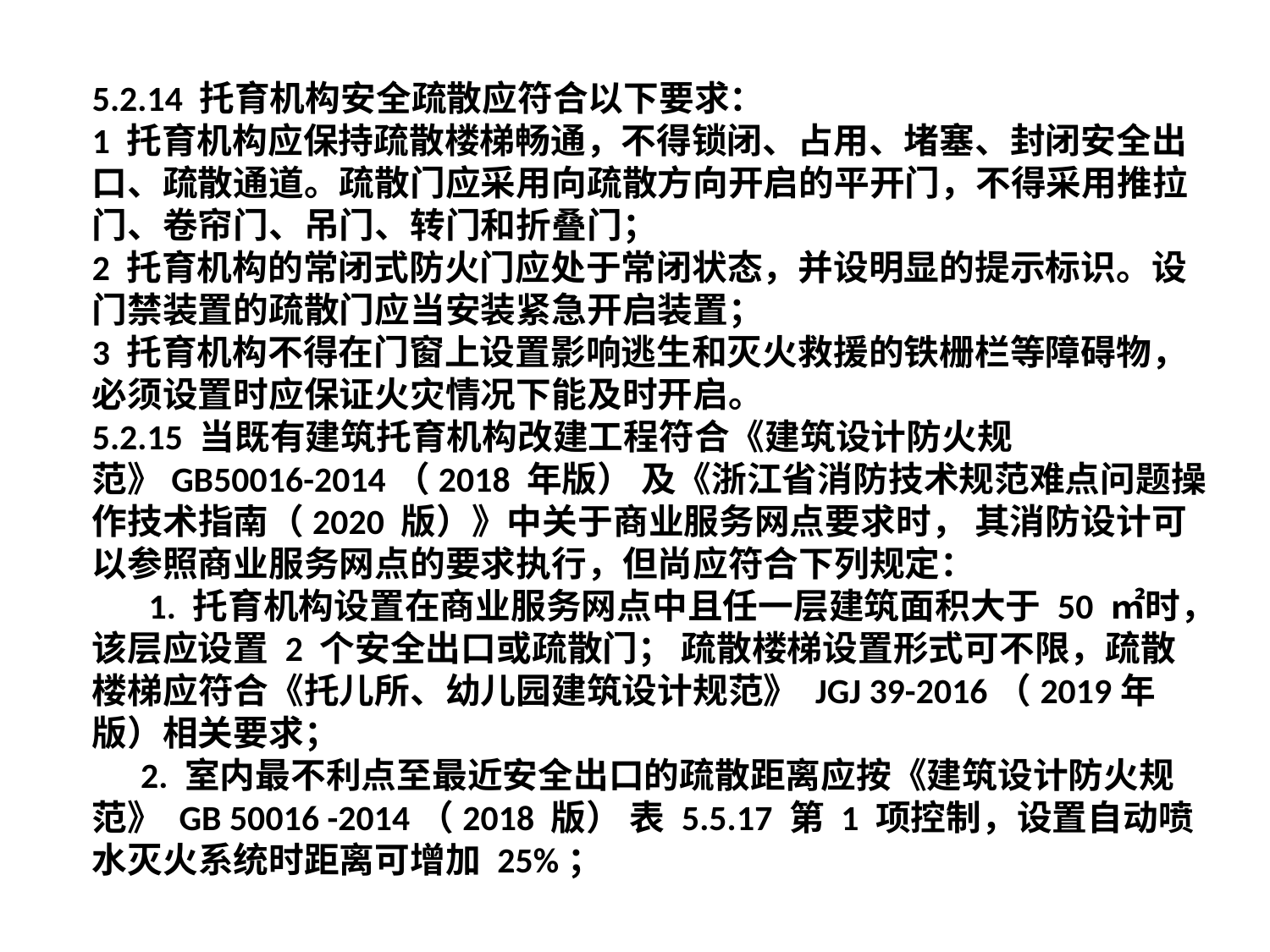

#
5.2.14 托育机构安全疏散应符合以下要求：
1 托育机构应保持疏散楼梯畅通，不得锁闭、占用、堵塞、封闭安全出口、疏散通道。疏散门应采用向疏散方向开启的平开门，不得采用推拉门、卷帘门、吊门、转门和折叠门；
2 托育机构的常闭式防火门应处于常闭状态，并设明显的提示标识。设门禁装置的疏散门应当安装紧急开启装置；
3 托育机构不得在门窗上设置影响逃生和灭火救援的铁栅栏等障碍物，必须设置时应保证火灾情况下能及时开启。
5.2.15 当既有建筑托育机构改建工程符合《建筑设计防火规范》GB50016-2014（2018 年版） 及《浙江省消防技术规范难点问题操作技术指南（2020 版）》中关于商业服务网点要求时， 其消防设计可以参照商业服务网点的要求执行，但尚应符合下列规定：
      1. 托育机构设置在商业服务网点中且任一层建筑面积大于 50 ㎡时，该层应设置 2 个安全出口或疏散门； 疏散楼梯设置形式可不限，疏散楼梯应符合《托儿所、幼儿园建筑设计规范》 JGJ 39-2016（2019年版）相关要求；
     2. 室内最不利点至最近安全出口的疏散距离应按《建筑设计防火规范》 GB 50016 -2014（2018 版） 表 5.5.17 第 1 项控制，设置自动喷水灭火系统时距离可增加 25%；